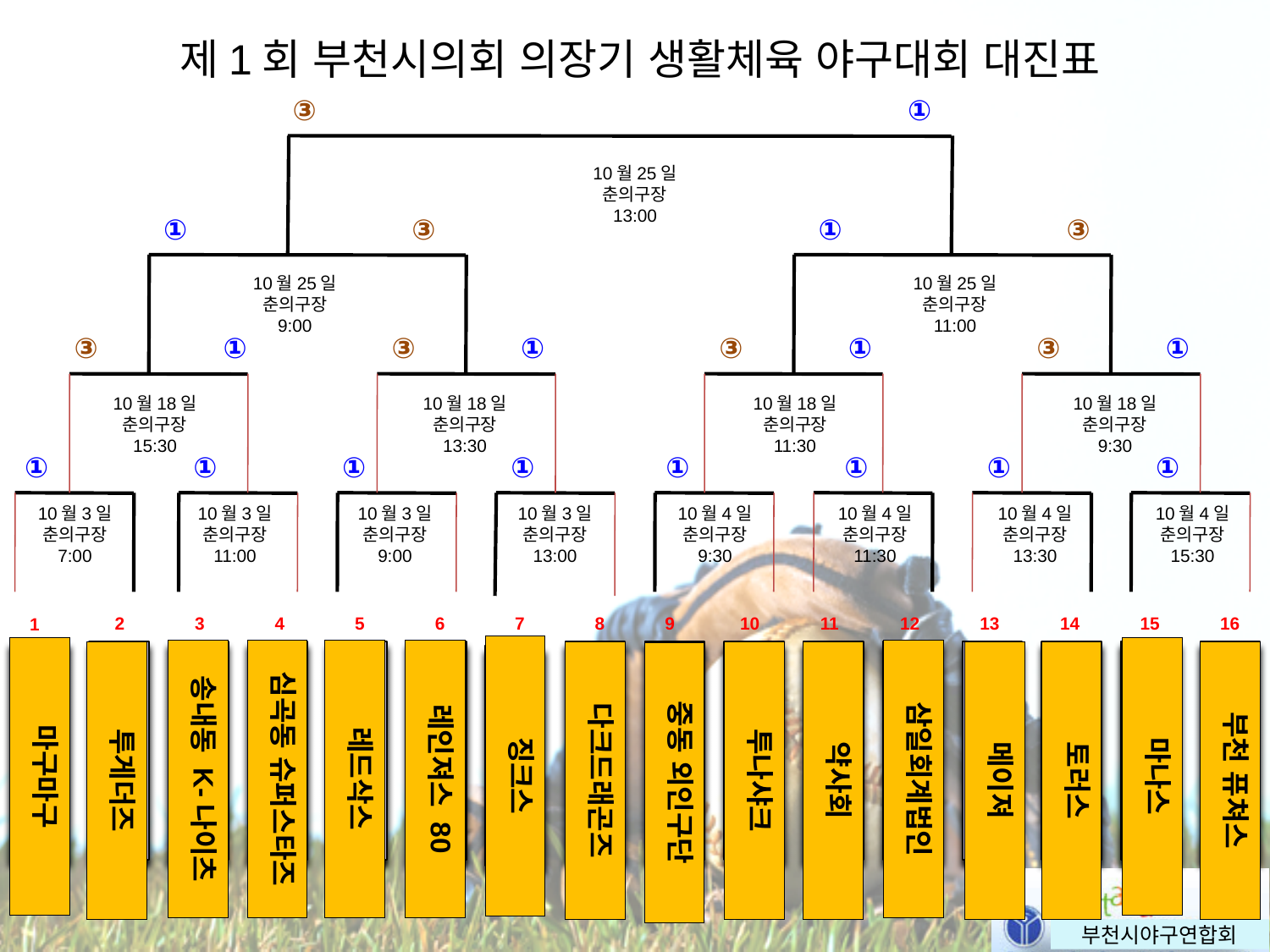

제1회 부천시의회 의장기 생활체육 야구대회 대진표
③
①
10월25일
춘의구장
13:00
①
③
①
③
10월25일
춘의구장
9:00
10월25일
춘의구장
11:00
③
①
③
①
③
①
③
①
10월18일
춘의구장
15:30
10월18일
춘의구장
13:30
10월18일
춘의구장
11:30
10월18일
춘의구장
9:30
①
①
①
①
①
①
①
①
10월3일
춘의구장
7:00
10월3일
춘의구장
11:00
10월3일
춘의구장
9:00
10월3일
춘의구장
13:00
10월4일
춘의구장
9:30
10월4일
춘의구장
11:30
10월4일
춘의구장
13:30
10월4일
춘의구장
15:30
2
3
4
5
6
7
8
9
10
11
12
13
14
15
16
1
징크스
마구마구
마나스
송내동 K-나이츠
심곡동 슈퍼스타즈
레드삭스
레인져스 80
삼일회계법인
메이져

부천 퓨쳐스
투게더즈
다크드래곤즈
투나샤크
약사회
토러스
중동 외인구단